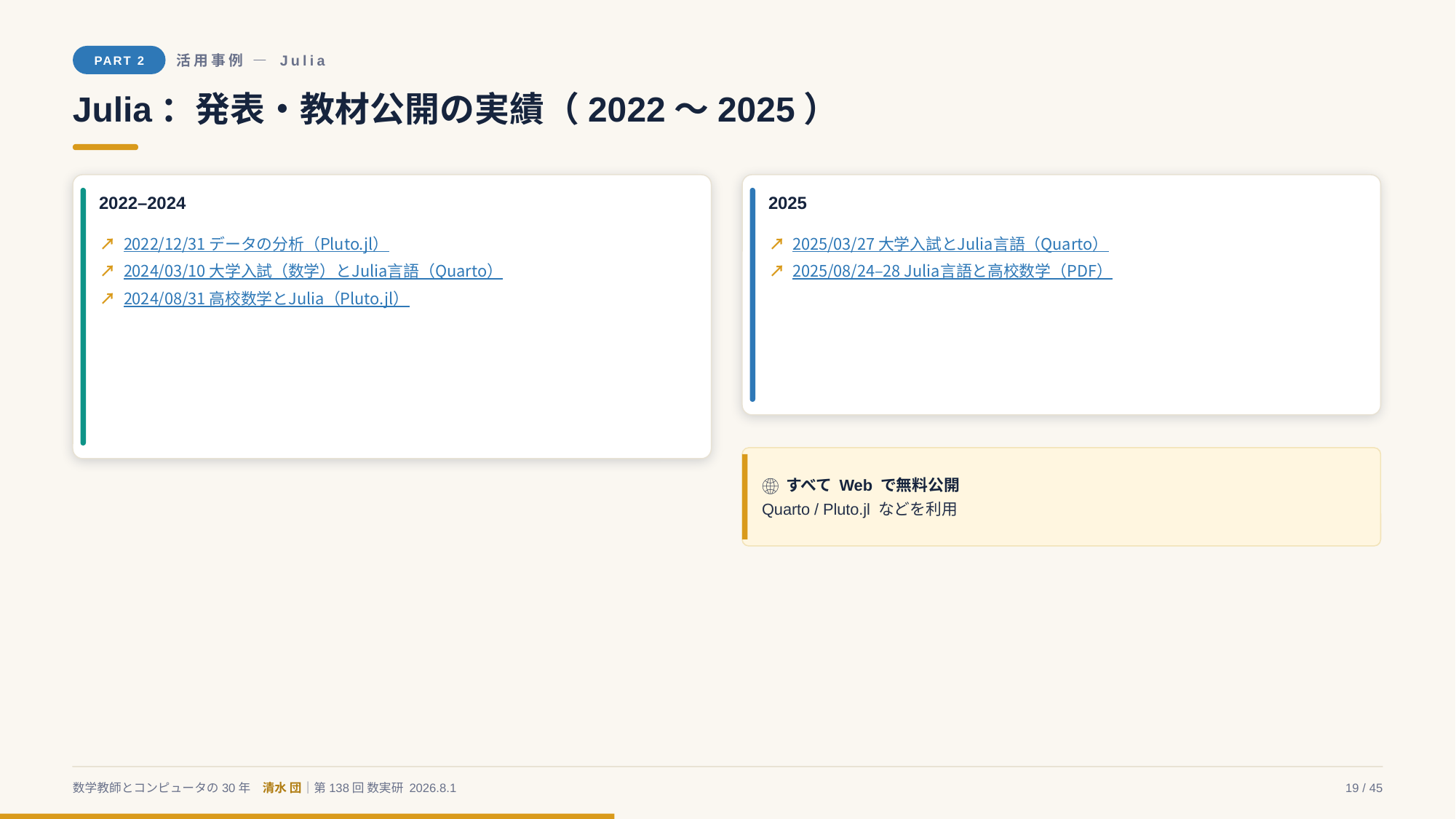

PART 2
活用事例 ― Julia
Julia：発表・教材公開の実績（2022〜2025）

2022–2024
2025

↗ 2022/12/31 データの分析（Pluto.jl）
↗ 2024/03/10 大学入試（数学）とJulia言語（Quarto）
↗ 2024/08/31 高校数学とJulia（Pluto.jl）
↗ 2025/03/27 大学入試とJulia言語（Quarto）
↗ 2025/08/24–28 Julia言語と高校数学（PDF）

🌐 すべて Web で無料公開
Quarto / Pluto.jl などを利用

数学教師とコンピュータの30年　清水 団｜第138回 数実研 2026.8.1
19 / 45